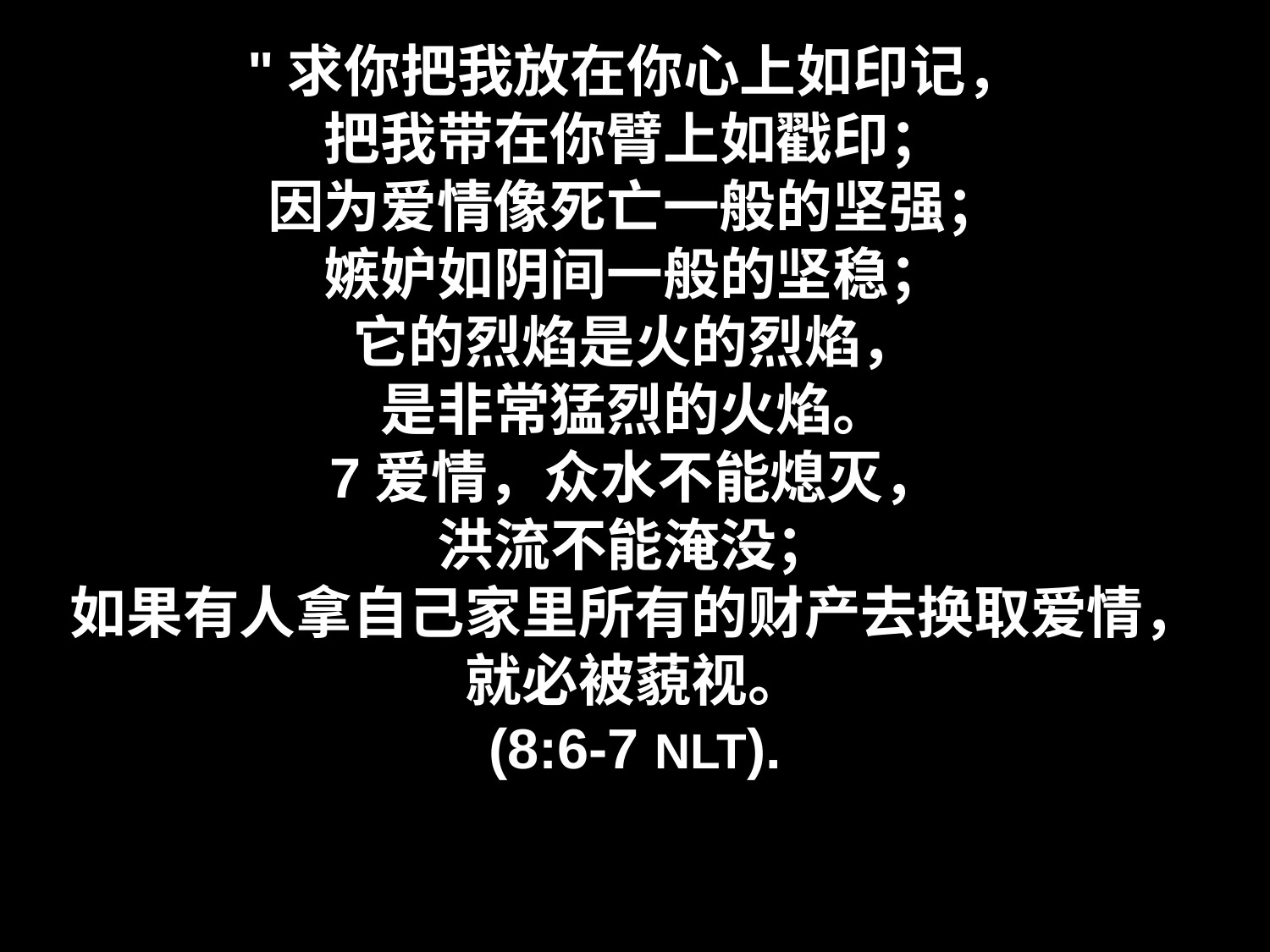

# "求你把我放在你心上如印记， 把我带在你臂上如戳印； 因为爱情像死亡一般的坚强； 嫉妒如阴间一般的坚稳； 它的烈焰是火的烈焰， 是非常猛烈的火焰。 7爱情，众水不能熄灭， 洪流不能淹没； 如果有人拿自己家里所有的财产去换取爱情， 就必被藐视。 (8:6-7 NLT).